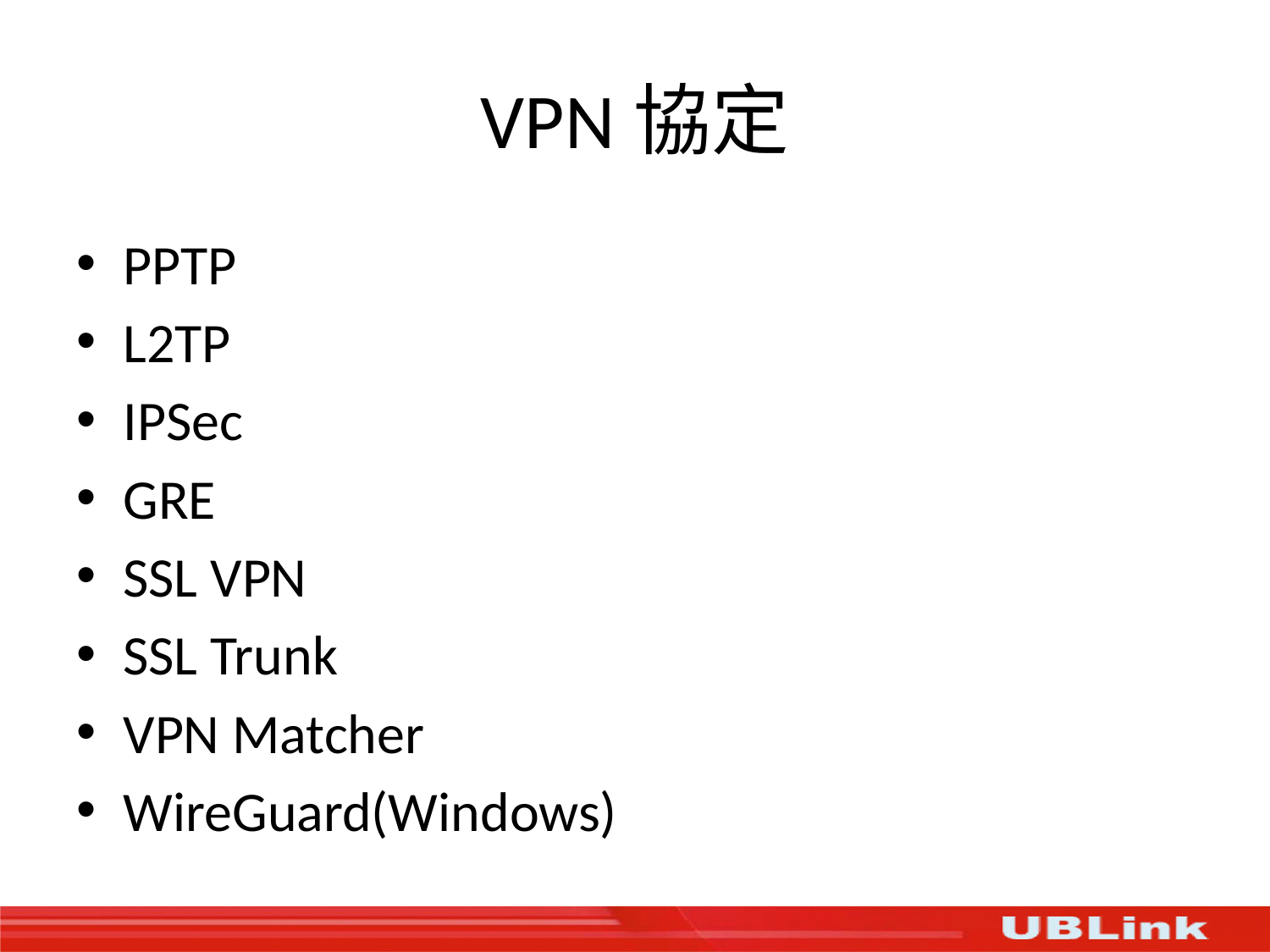

# VPN協定
PPTP
L2TP
IPSec
GRE
SSL VPN
SSL Trunk
VPN Matcher
WireGuard(Windows)